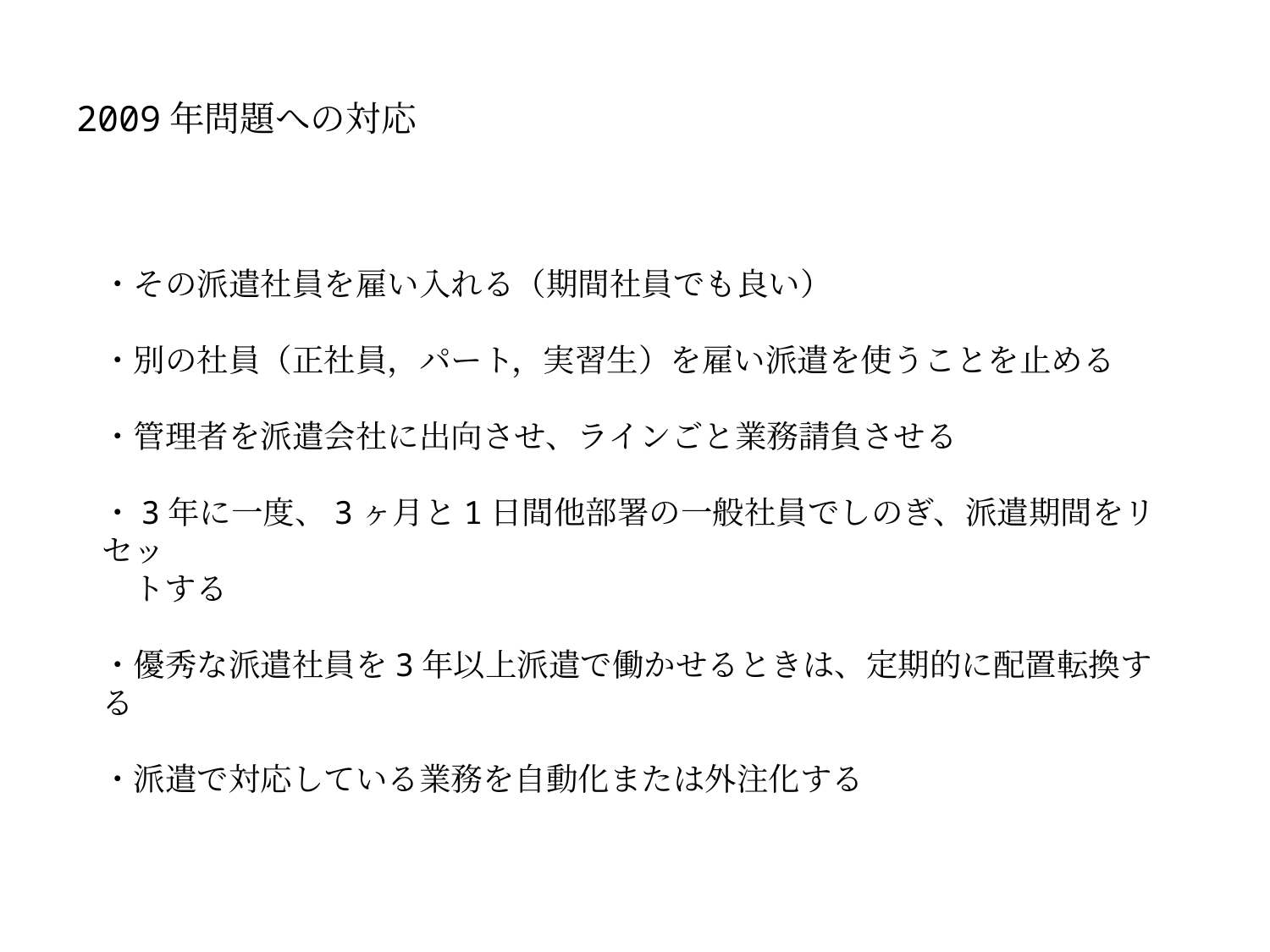

# 2009年問題への対応
・その派遣社員を雇い入れる（期間社員でも良い）

・別の社員（正社員，パート，実習生）を雇い派遣を使うことを止める

・管理者を派遣会社に出向させ、ラインごと業務請負させる

・3年に一度、3ヶ月と1日間他部署の一般社員でしのぎ、派遣期間をリセッ
　トする

・優秀な派遣社員を3年以上派遣で働かせるときは、定期的に配置転換する

・派遣で対応している業務を自動化または外注化する